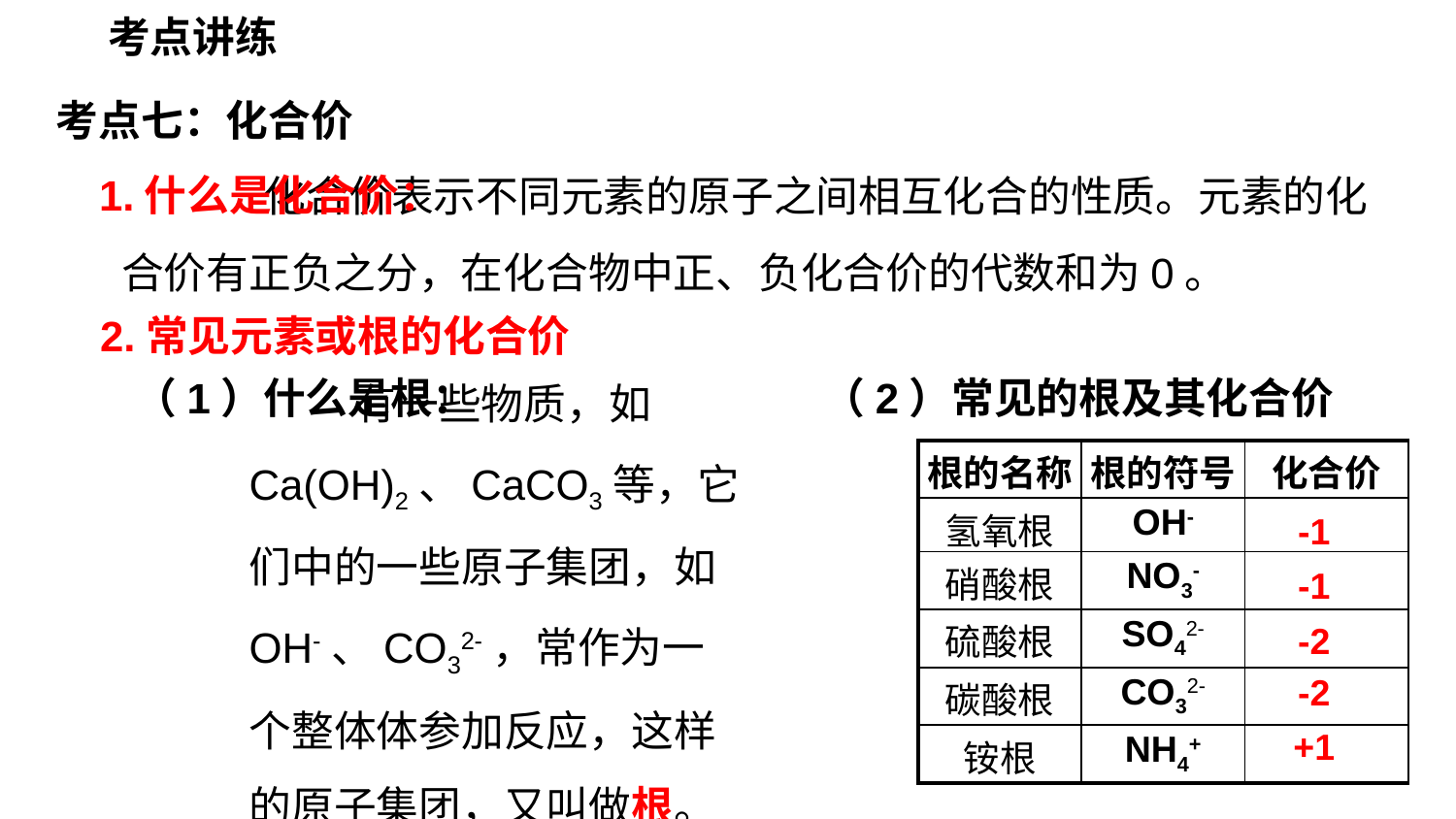

考点讲练
考点七：化合价
              化合价表示不同元素的原子之间相互化合的性质。元素的化合价有正负之分，在化合物中正、负化合价的代数和为0。
1.什么是化合价：
2.常见元素或根的化合价
          有一些物质，如Ca(OH)2、CaCO3等，它们中的一些原子集团，如OH-、CO32-，常作为一个整体体参加反应，这样的原子集团，又叫做根。
（1）什么是根：
（2）常见的根及其化合价
| 根的名称 | 根的符号 | 化合价 |
| --- | --- | --- |
| 氢氧根 | OH- |  |
| 硝酸根 | NO3- |  |
| 硫酸根 | SO42- |  |
| 碳酸根 | CO32- |  |
| 铵根 | NH4+ |  |
-1
-1
-2
-2
+1